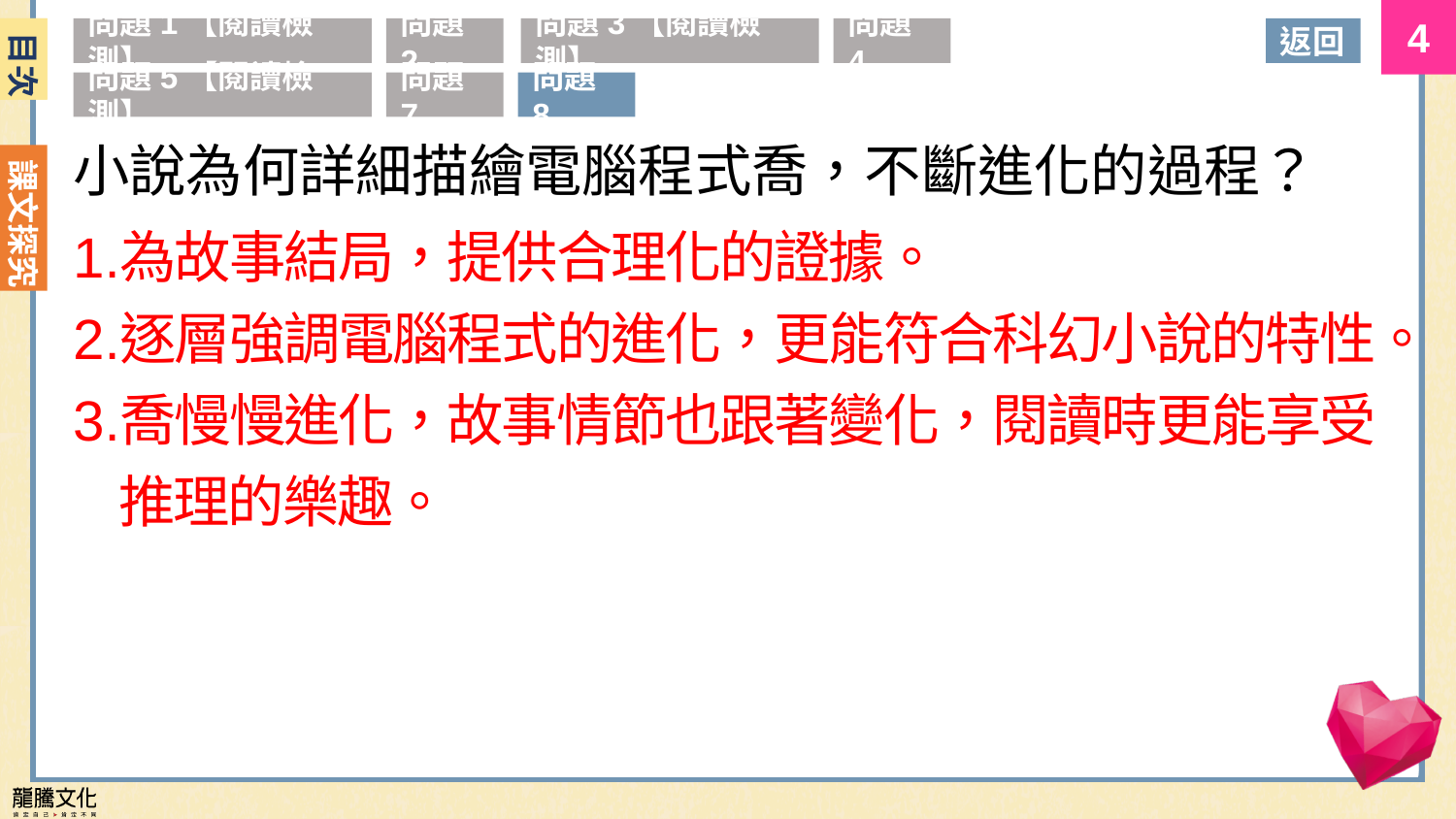

目次
問題1【閱讀檢測】
問題2
問題3【閱讀檢測】
問題4
返回
問題5【閱讀檢測】
問題7
問題8
小說為何詳細描繪電腦程式喬，不斷進化的過程？
為故事結局，提供合理化的證據。
逐層強調電腦程式的進化，更能符合科幻小說的特性。
喬慢慢進化，故事情節也跟著變化，閱讀時更能享受推理的樂趣。